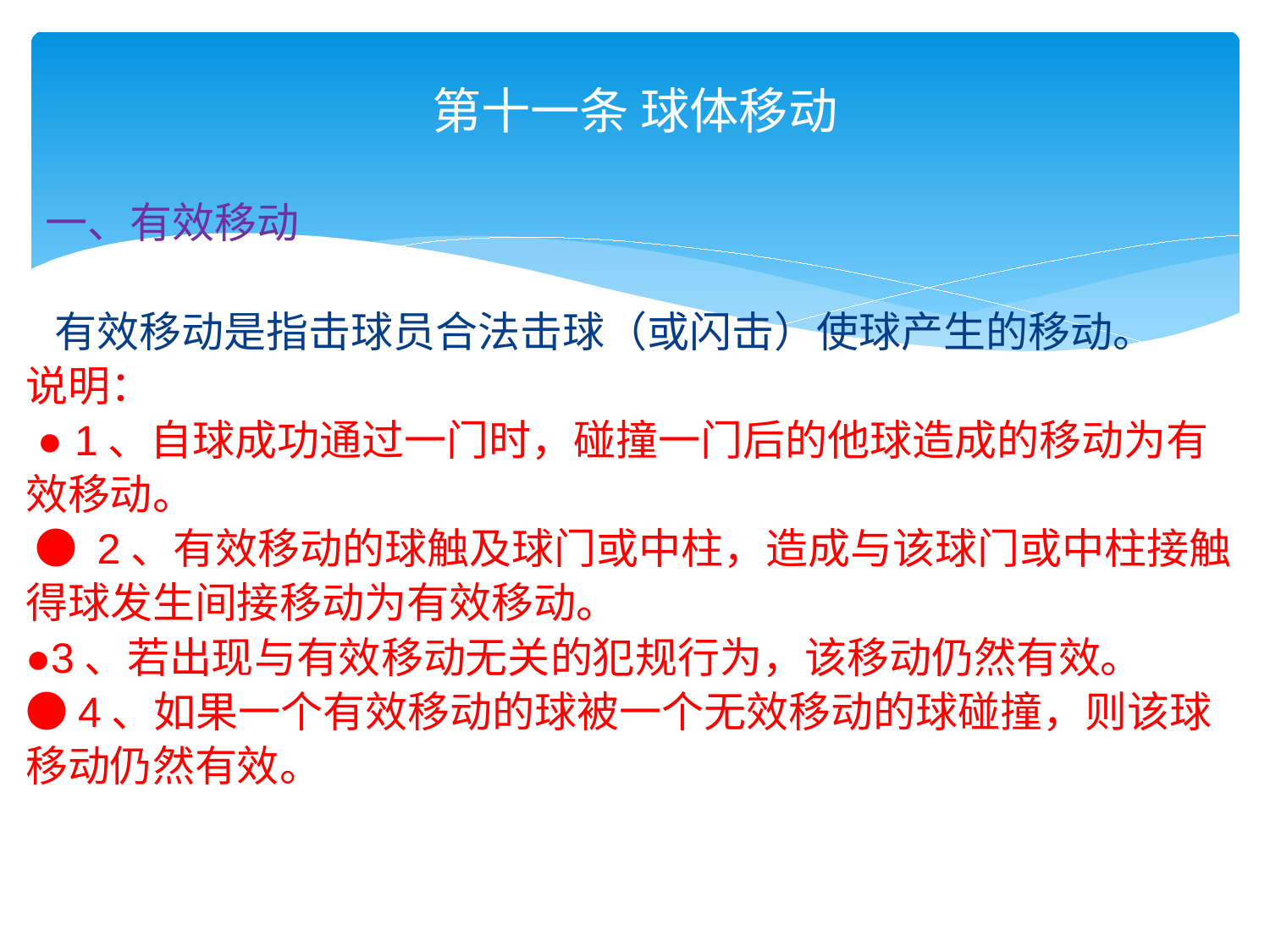

# 第十一条 球体移动
 一、有效移动
  有效移动是指击球员合法击球（或闪击）使球产生的移动。
说明：
 ● 1、自球成功通过一门时，碰撞一门后的他球造成的移动为有效移动。
 ● 2、有效移动的球触及球门或中柱，造成与该球门或中柱接触得球发生间接移动为有效移动。
●3、若出现与有效移动无关的犯规行为，该移动仍然有效。
●4、如果一个有效移动的球被一个无效移动的球碰撞，则该球移动仍然有效。